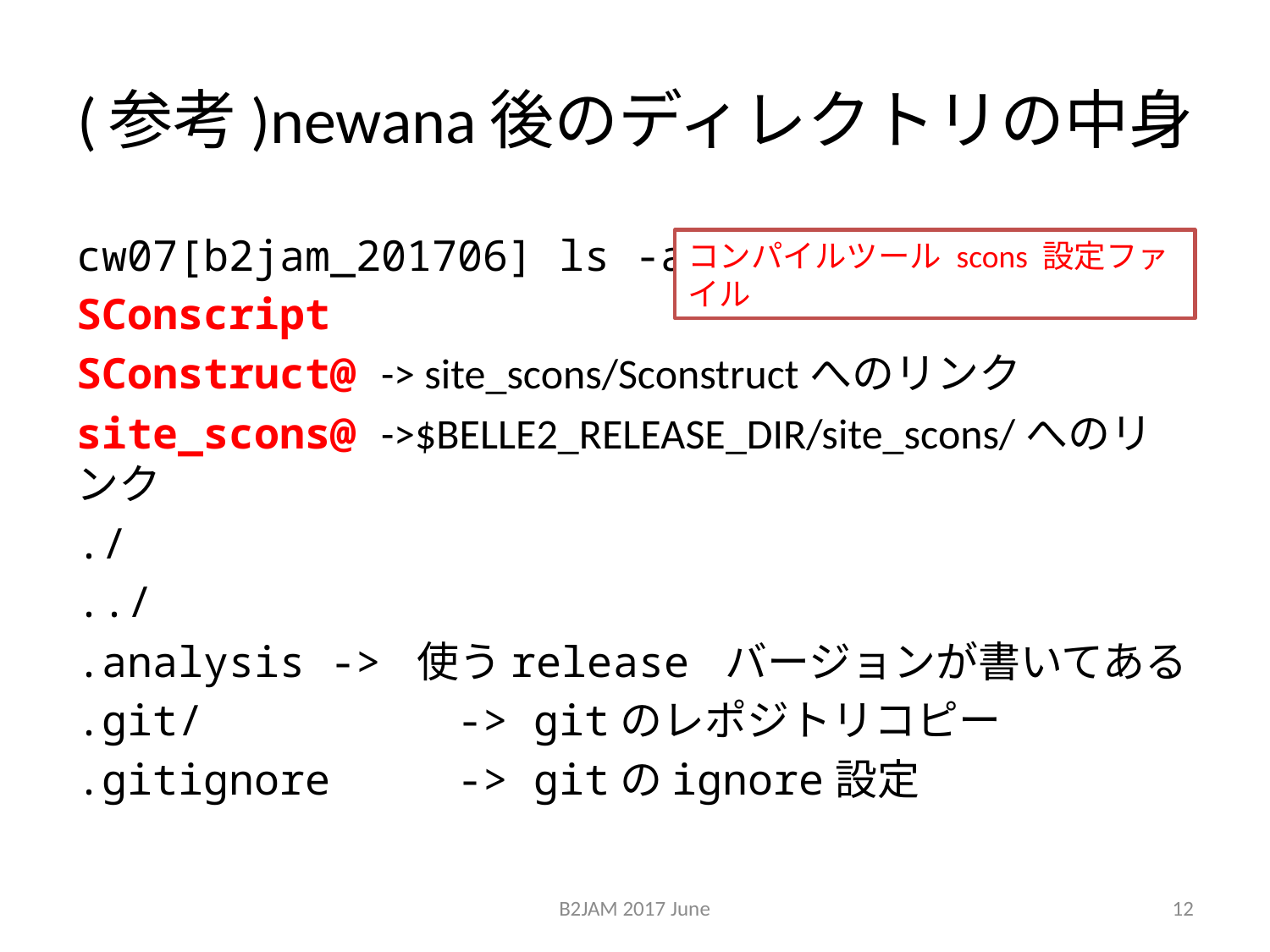

# (参考)newana後のディレクトリの中身
cw07[b2jam_201706] ls -a1
SConscript
SConstruct@ -> site_scons/Sconstructへのリンク
site_scons@ ->$BELLE2_RELEASE_DIR/site_scons/へのリンク
./
../
.analysis	-> 使うrelease バージョンが書いてある
.git/		-> gitのレポジトリコピー
.gitignore	-> gitのignore設定
コンパイルツール scons 設定ファイル
B2JAM 2017 June
12